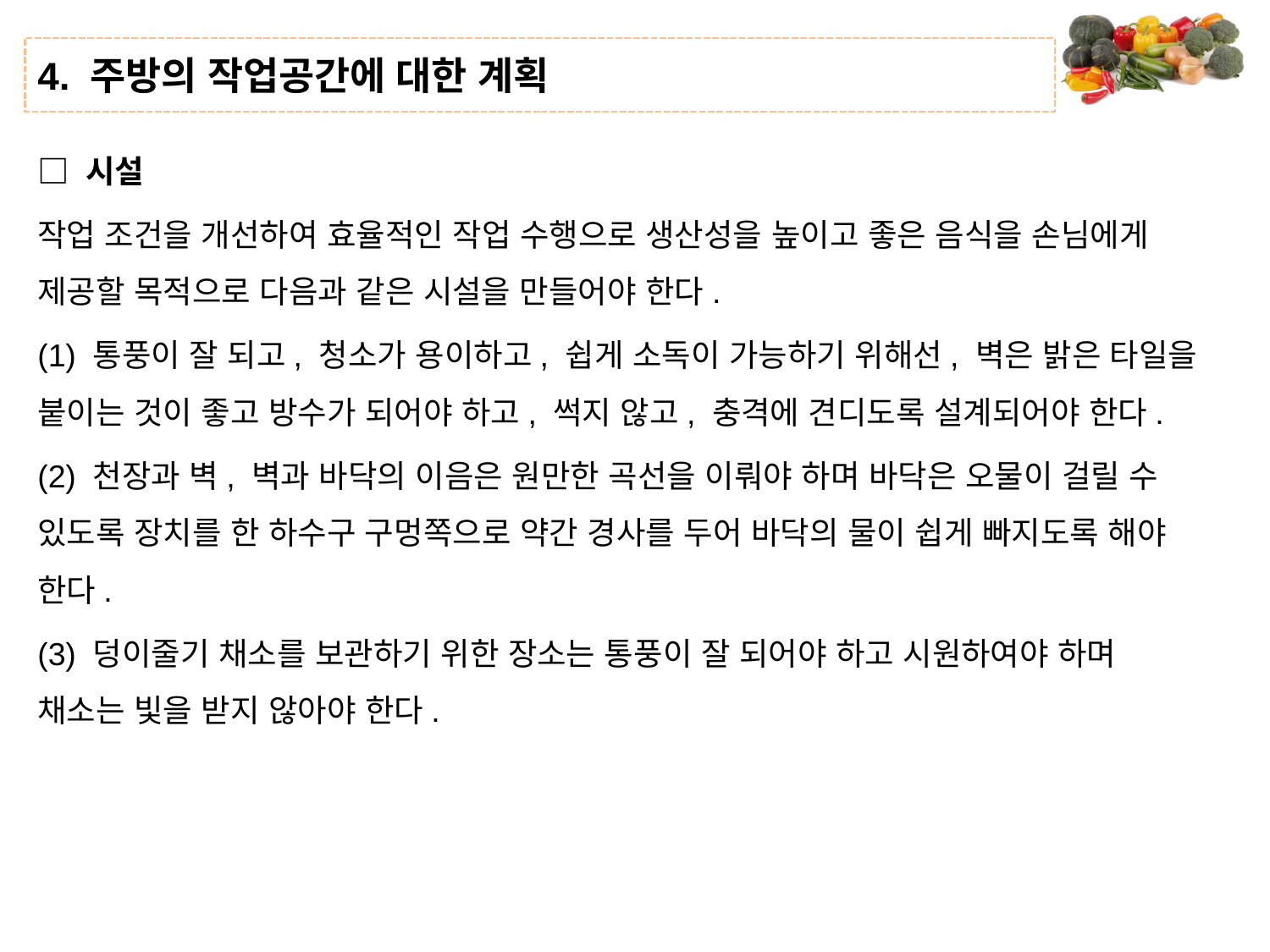

# 4. 주방의 작업공간에 대한 계획
□ 시설
작업 조건을 개선하여 효율적인 작업 수행으로 생산성을 높이고 좋은 음식을 손님에게 제공할 목적으로 다음과 같은 시설을 만들어야 한다.
(1) 통풍이 잘 되고, 청소가 용이하고, 쉽게 소독이 가능하기 위해선, 벽은 밝은 타일을 붙이는 것이 좋고 방수가 되어야 하고, 썩지 않고, 충격에 견디도록 설계되어야 한다.
(2) 천장과 벽, 벽과 바닥의 이음은 원만한 곡선을 이뤄야 하며 바닥은 오물이 걸릴 수 있도록 장치를 한 하수구 구멍쪽으로 약간 경사를 두어 바닥의 물이 쉽게 빠지도록 해야 한다.
(3) 덩이줄기 채소를 보관하기 위한 장소는 통풍이 잘 되어야 하고 시원하여야 하며 채소는 빛을 받지 않아야 한다.